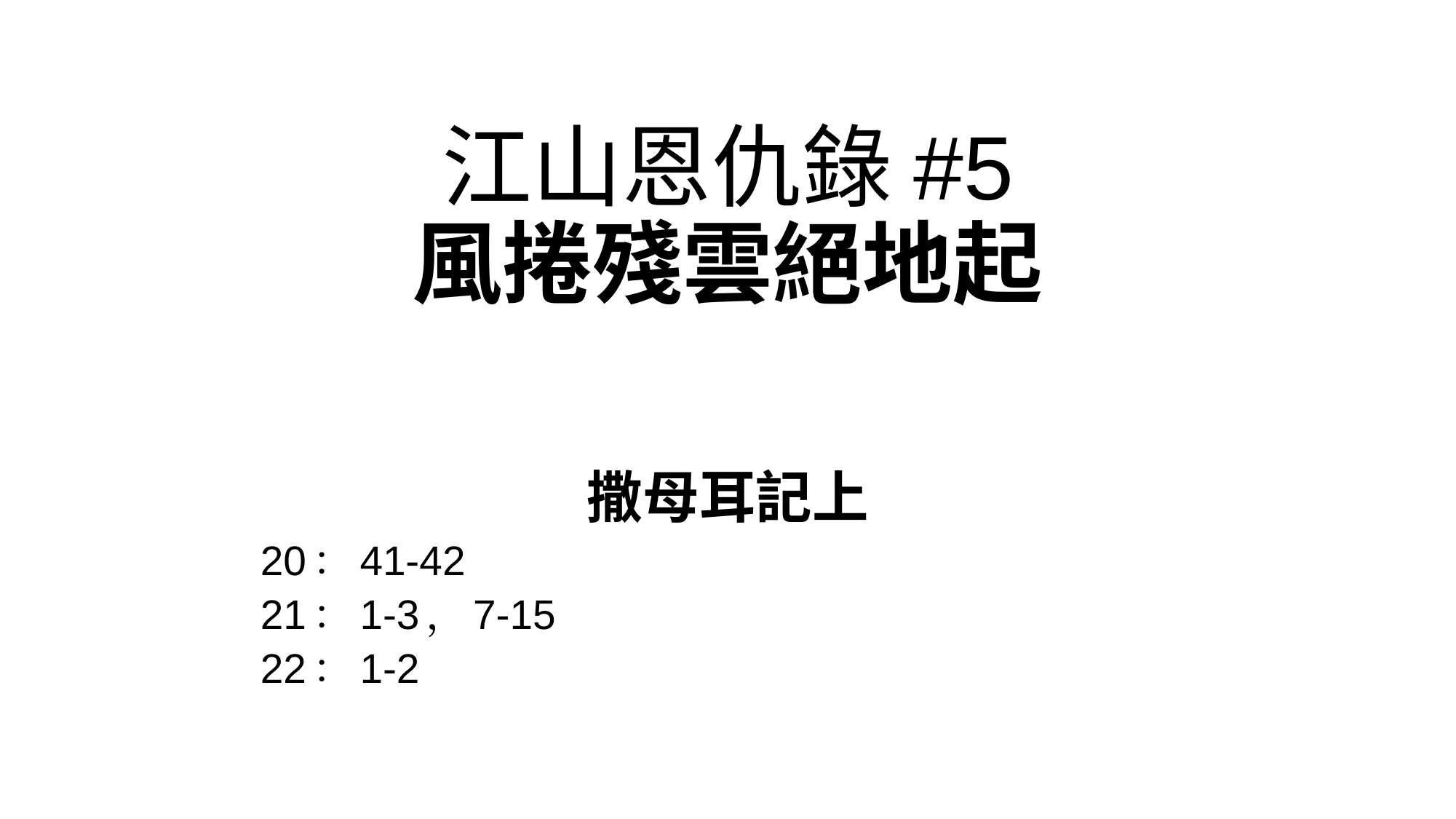

# 江山恩仇錄#5 風捲殘雲絕地起
撒母耳記上
			20：41-42
			21：1-3，7-15
			22：1-2